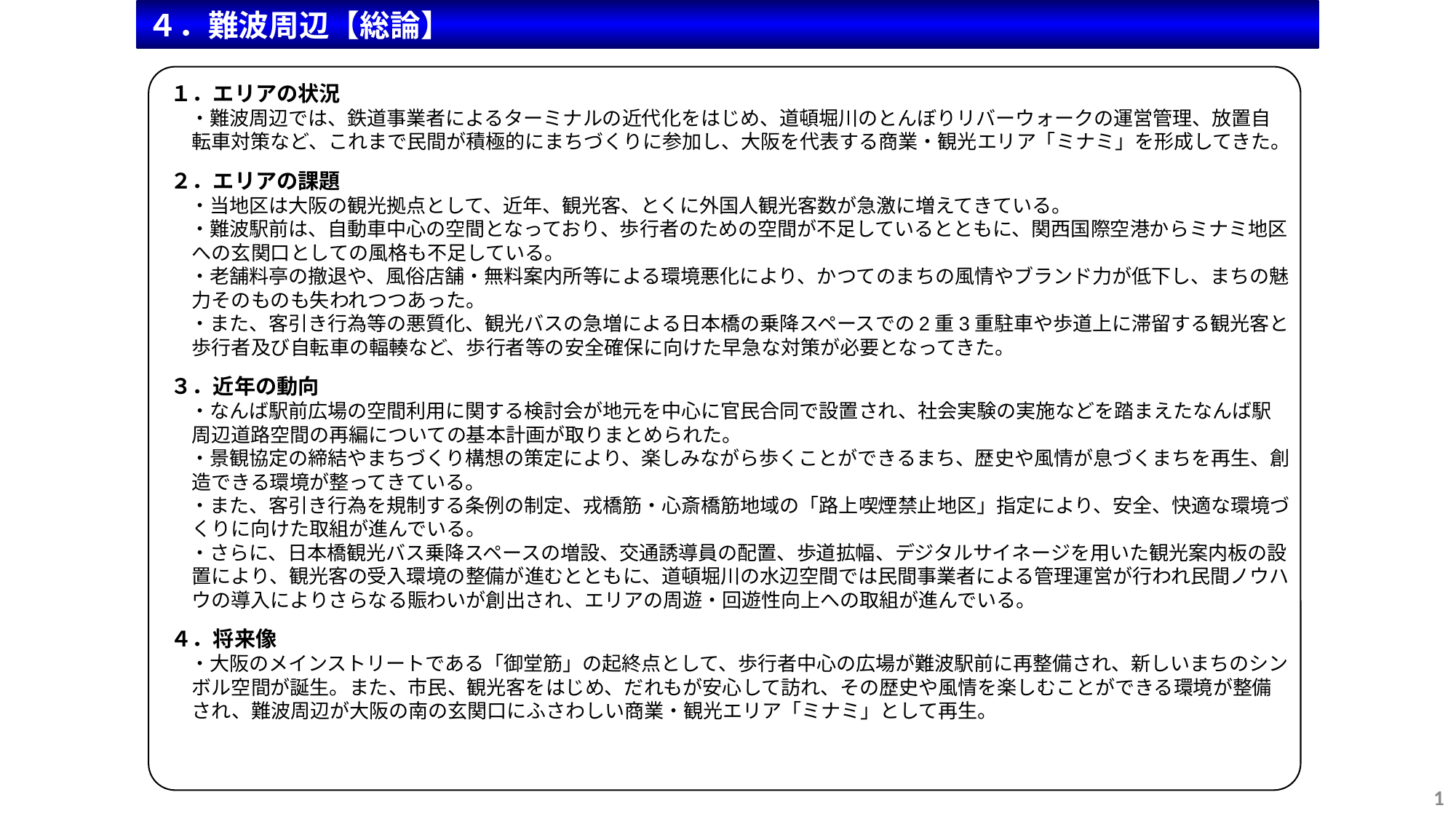

４．難波周辺【総論】

１．エリアの状況
　・難波周辺では、鉄道事業者によるターミナルの近代化をはじめ、道頓堀川のとんぼりリバーウォークの運営管理、放置自転車対策など、これまで民間が積極的にまちづくりに参加し、大阪を代表する商業・観光エリア「ミナミ」を形成してきた。

２．エリアの課題
　・当地区は大阪の観光拠点として、近年、観光客、とくに外国人観光客数が急激に増えてきている。
　・難波駅前は、自動車中心の空間となっており、歩行者のための空間が不足しているとともに、関西国際空港からミナミ地区への玄関口としての風格も不足している。
　・老舗料亭の撤退や、風俗店舗・無料案内所等による環境悪化により、かつてのまちの風情やブランド力が低下し、まちの魅力そのものも失われつつあった。
　・また、客引き行為等の悪質化、観光バスの急増による日本橋の乗降スペースでの2重3重駐車や歩道上に滞留する観光客と歩行者及び自転車の輻輳など、歩行者等の安全確保に向けた早急な対策が必要となってきた。

３．近年の動向
　・なんば駅前広場の空間利用に関する検討会が地元を中心に官民合同で設置され、社会実験の実施などを踏まえたなんば駅周辺道路空間の再編についての基本計画が取りまとめられた。
　・景観協定の締結やまちづくり構想の策定により、楽しみながら歩くことができるまち、歴史や風情が息づくまちを再生、創造できる環境が整ってきている。
　・また、客引き行為を規制する条例の制定、戎橋筋・心斎橋筋地域の「路上喫煙禁止地区」指定により、安全、快適な環境づくりに向けた取組が進んでいる。
　・さらに、日本橋観光バス乗降スペースの増設、交通誘導員の配置、歩道拡幅、デジタルサイネージを用いた観光案内板の設置により、観光客の受入環境の整備が進むとともに、道頓堀川の水辺空間では民間事業者による管理運営が行われ民間ノウハウの導入によりさらなる賑わいが創出され、エリアの周遊・回遊性向上への取組が進んでいる。

４．将来像
　・大阪のメインストリートである「御堂筋」の起終点として、歩行者中心の広場が難波駅前に再整備され、新しいまちのシンボル空間が誕生。また、市民、観光客をはじめ、だれもが安心して訪れ、その歴史や風情を楽しむことができる環境が整備され、難波周辺が大阪の南の玄関口にふさわしい商業・観光エリア「ミナミ」として再生。
1